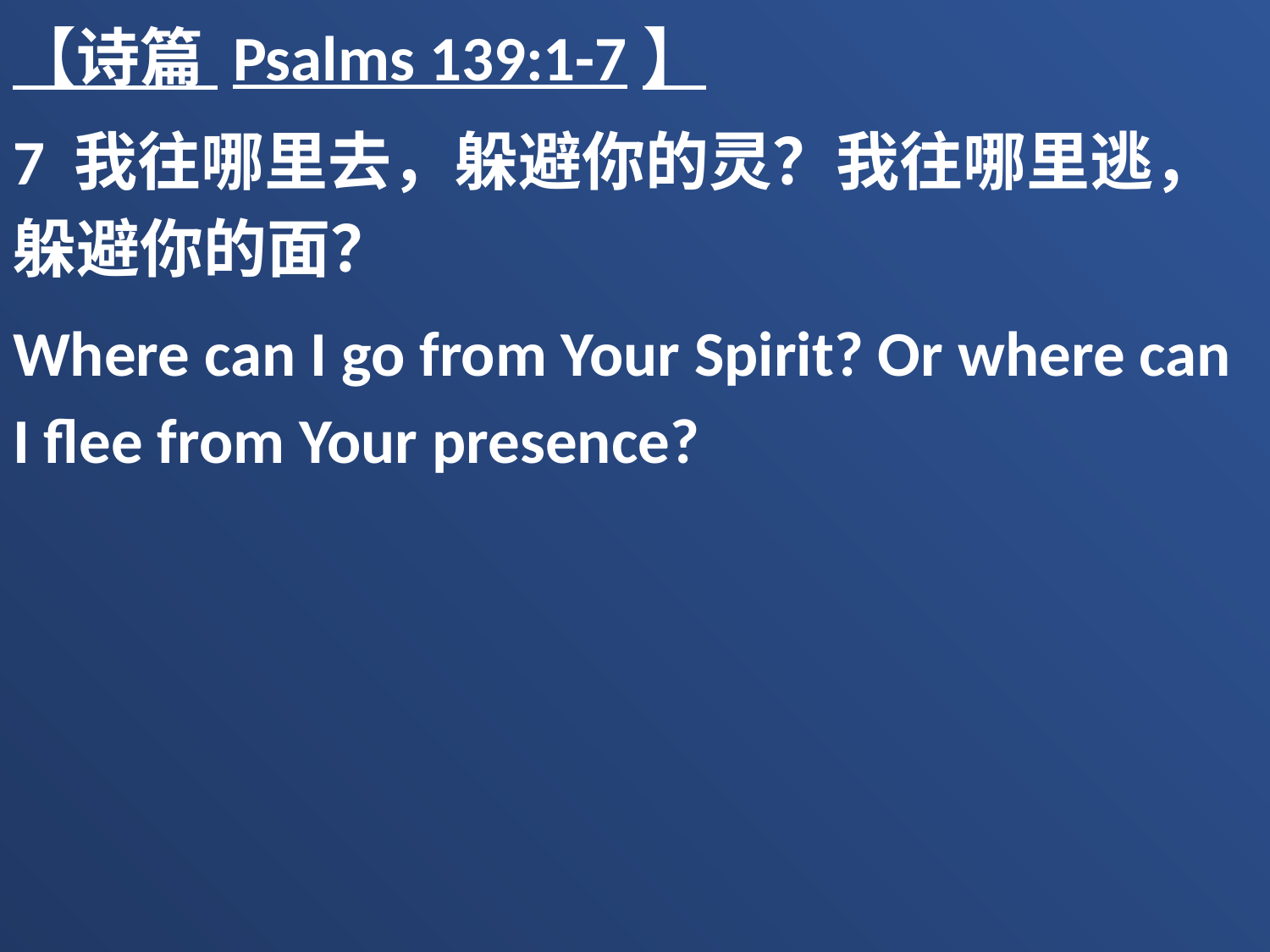

【诗篇 Psalms 139:1-7】
7 我往哪里去，躲避你的灵？我往哪里逃，躲避你的面？
Where can I go from Your Spirit? Or where can I flee from Your presence?